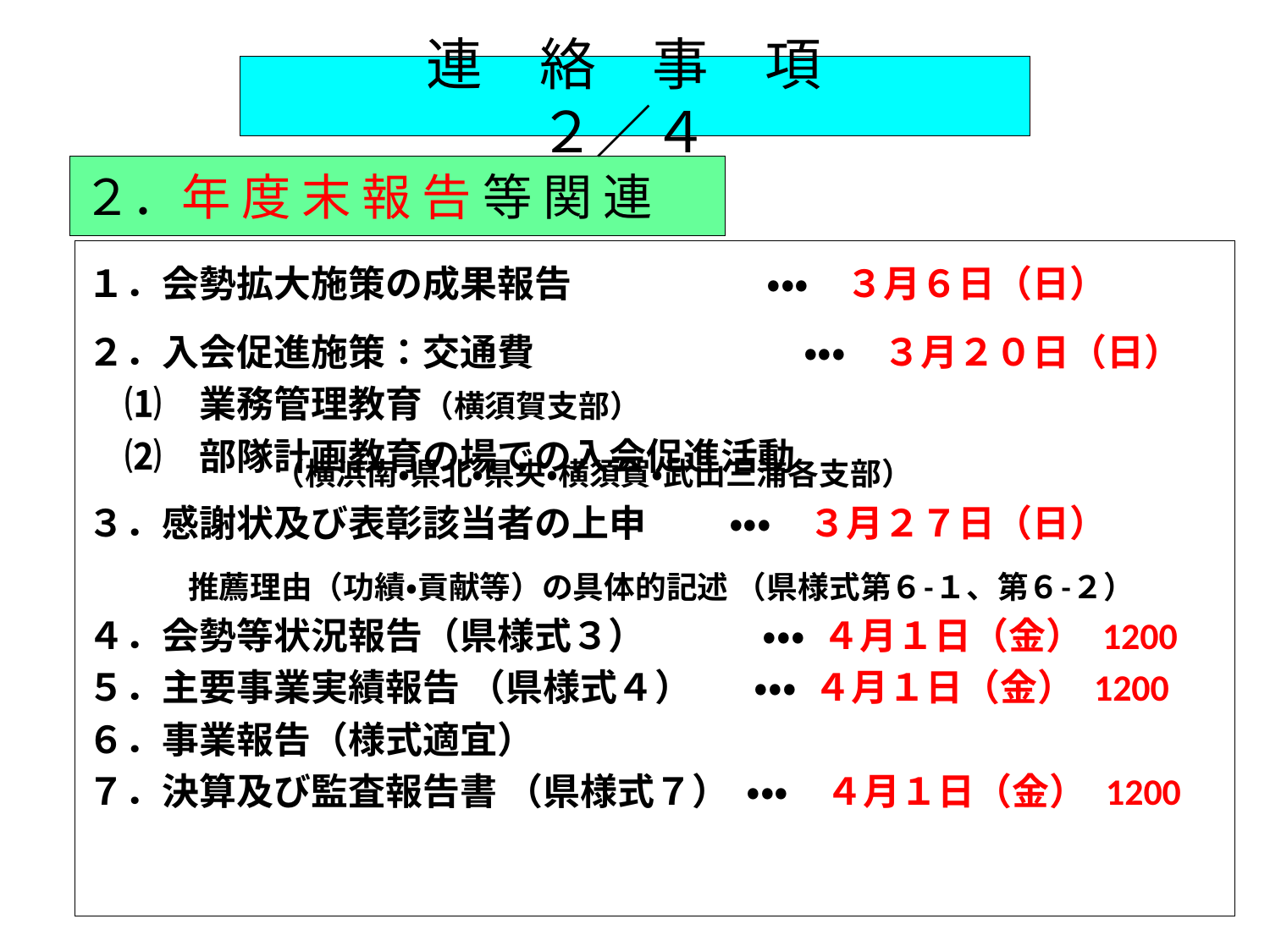

# 連　絡　事　項　　　２／４
２．年 度 末 報 告 等 関 連

１．会勢拡大施策の成果報告　 　　　　・・・　３月６日（日）
　　　（横浜南・県北・県央・横須賀・武山三浦各支部）
２．入会促進施策：交通費　　　　　　　 ・・・　３月２０日（日）
　⑴　業務管理教育（横須賀支部）
　⑵　部隊計画教育の場での入会促進活動
　　　　　（横浜南・県北・県央・横須賀・武山三浦各支部）
３．感謝状及び表彰該当者の上申　　 ・・・　３月２７日（日）
　　 表彰・感謝状贈呈の細部基準　・・・　理議決第25‐1号　別紙第1
　　　 推薦理由（功績・貢献等）の具体的記述 （県様式第６-１、第６-２）
４．会勢等状況報告（県様式３）    　　 ・・・  ４月１日（金）  1200
５．主要事業実績報告 （県様式４）  　 ・・・  ４月１日（金）  1200
６．事業報告（様式適宜）
７．決算及び監査報告書 （県様式７）  ・・・　４月１日（金）  1200